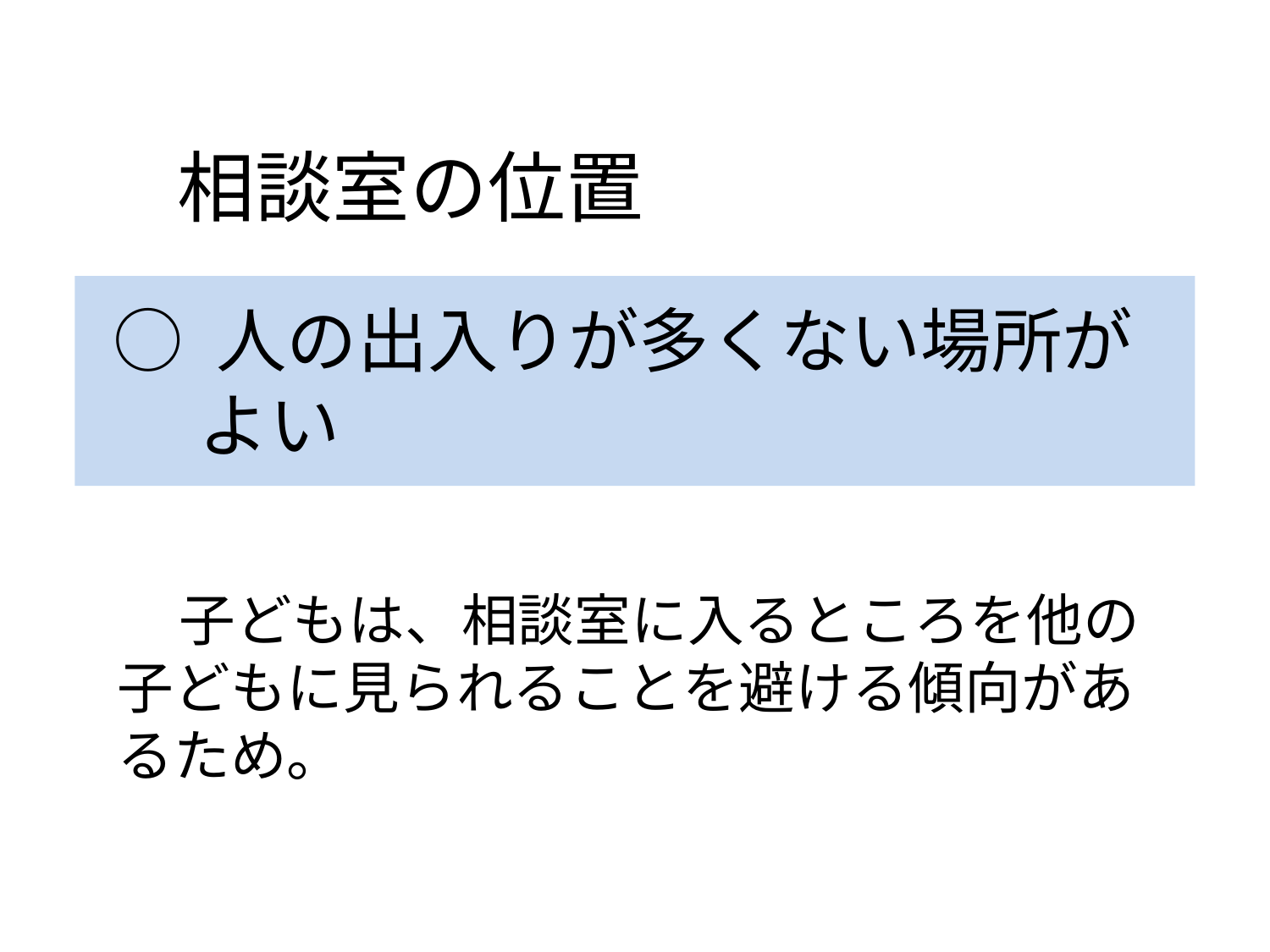

相談室の位置
○ 人の出入りが多くない場所が
よい
子どもは、相談室に入るところを他の子どもに見られることを避ける傾向があるため。